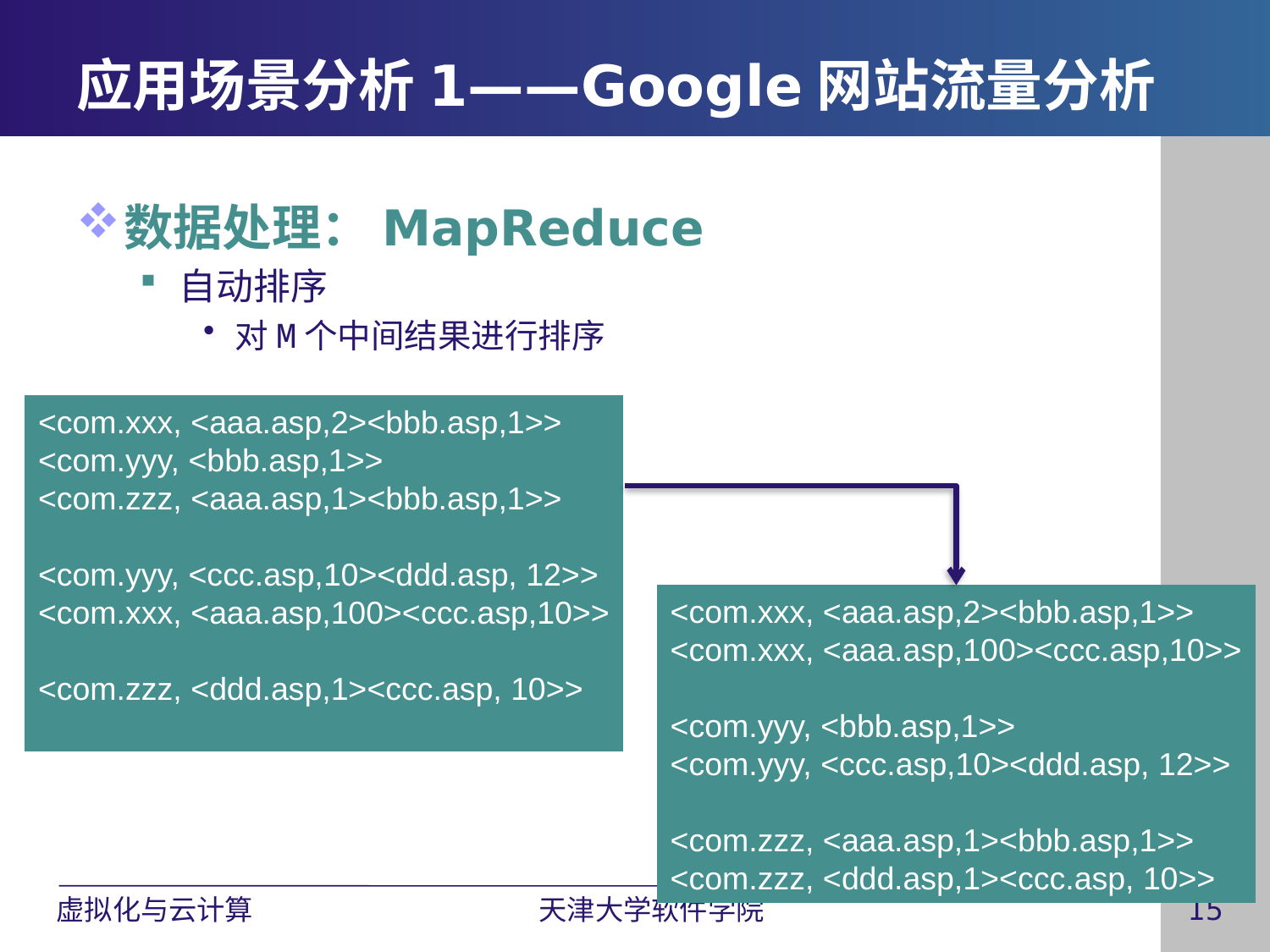

数据处理：MapReduce
自动排序
对M个中间结果进行排序
应用场景分析1——Google网站流量分析
<com.xxx, <aaa.asp,2><bbb.asp,1>>
<com.yyy, <bbb.asp,1>>
<com.zzz, <aaa.asp,1><bbb.asp,1>>

<com.yyy, <ccc.asp,10><ddd.asp, 12>>
<com.xxx, <aaa.asp,100><ccc.asp,10>>

<com.zzz, <ddd.asp,1><ccc.asp, 10>>

<com.xxx, <aaa.asp,2><bbb.asp,1>>
<com.xxx, <aaa.asp,100><ccc.asp,10>>

<com.yyy, <bbb.asp,1>>
<com.yyy, <ccc.asp,10><ddd.asp, 12>>

<com.zzz, <aaa.asp,1><bbb.asp,1>>
<com.zzz, <ddd.asp,1><ccc.asp, 10>>